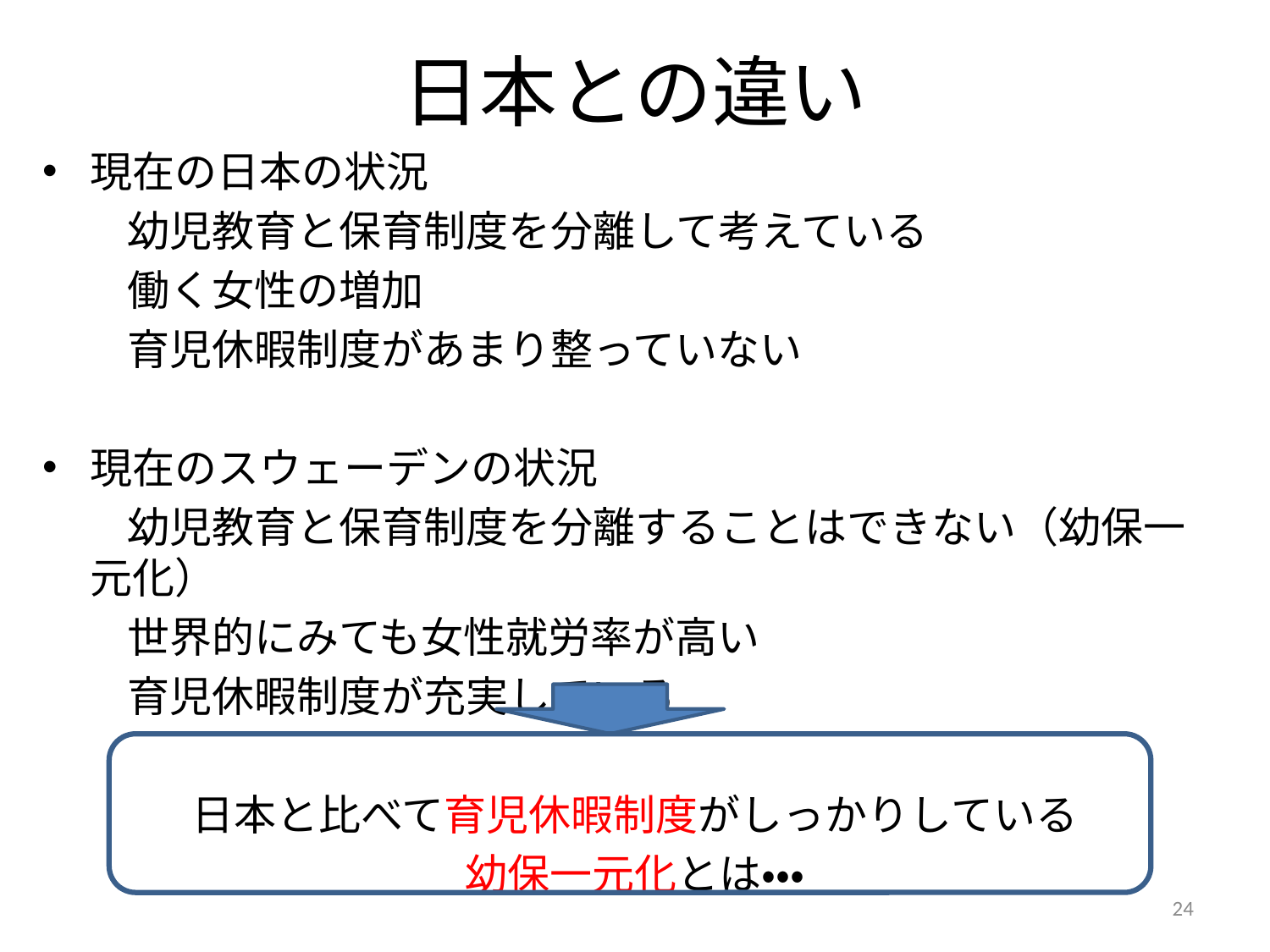

# 日本との違い
現在の日本の状況
　　幼児教育と保育制度を分離して考えている
　　働く女性の増加
　　育児休暇制度があまり整っていない

現在のスウェーデンの状況
　　幼児教育と保育制度を分離することはできない（幼保一元化）
　　世界的にみても女性就労率が高い
　　育児休暇制度が充実している

日本と比べて育児休暇制度がしっかりしている
幼保一元化とは・・・

24